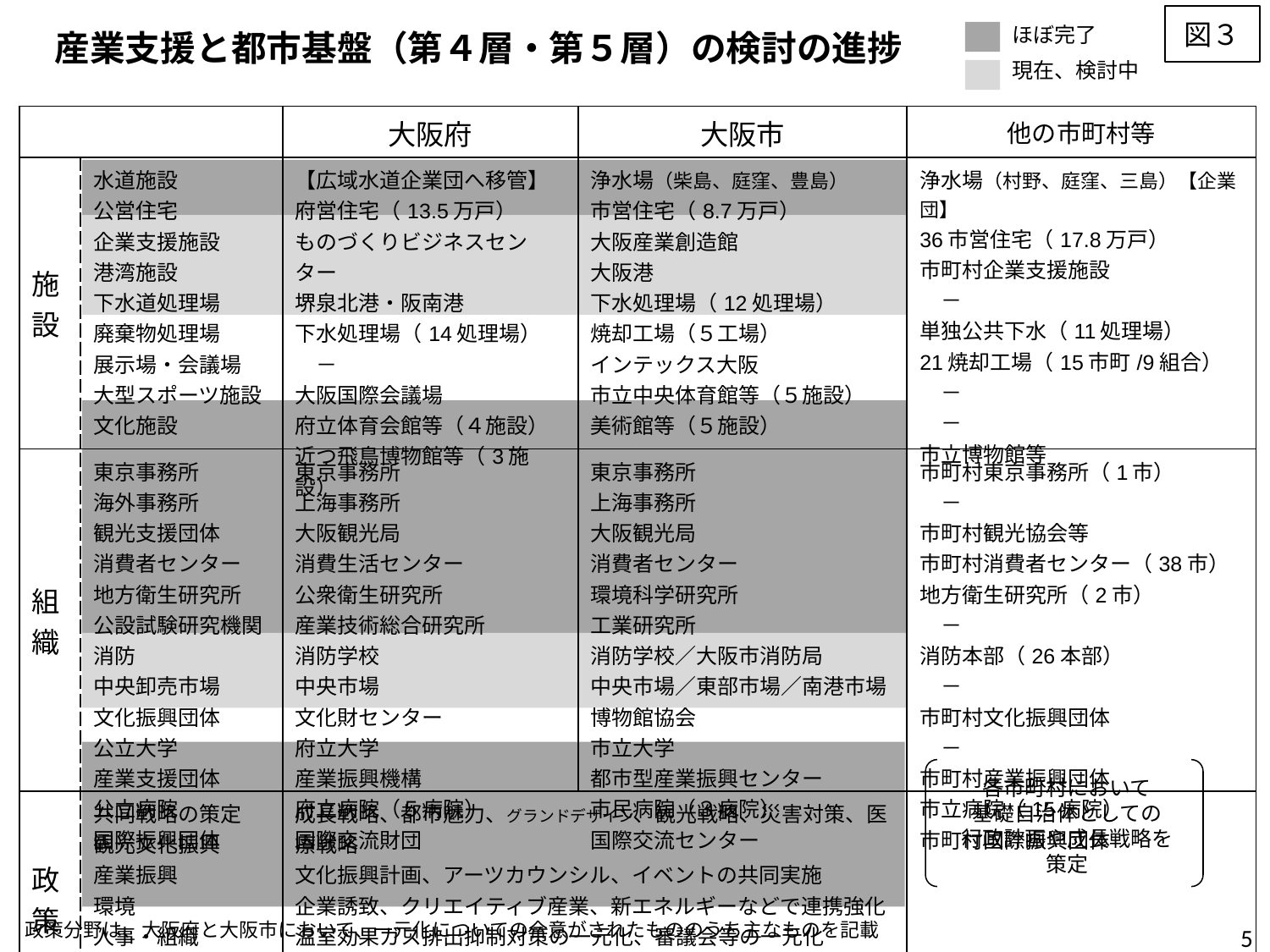

図３
ほぼ完了

現在、検討中
産業支援と都市基盤（第４層・第５層）の検討の進捗

|  |  | 大阪府 | 大阪市 | 他の市町村等 |
| --- | --- | --- | --- | --- |
| 施設 | 水道施設 公営住宅 企業支援施設 港湾施設 下水道処理場 廃棄物処理場 展示場・会議場 大型スポーツ施設 文化施設 | 【広域水道企業団へ移管】 府営住宅（13.5万戸） ものづくりビジネスセンター 堺泉北港・阪南港 下水処理場（14処理場） 　－ 大阪国際会議場 府立体育会館等（４施設） 近つ飛鳥博物館等（3施設） | 浄水場（柴島、庭窪、豊島） 市営住宅（8.7万戸） 大阪産業創造館 大阪港 下水処理場（12処理場） 焼却工場（５工場） インテックス大阪 市立中央体育館等（５施設） 美術館等（５施設） | 浄水場（村野、庭窪、三島）【企業団】 36市営住宅（17.8万戸） 市町村企業支援施設 　－ 単独公共下水（11処理場） 21焼却工場（15市町/9組合） 　－ 　－ 市立博物館等 |
| 組織 | 東京事務所 海外事務所 観光支援団体 消費者センター 地方衛生研究所 公設試験研究機関 消防 中央卸売市場 文化振興団体 公立大学 産業支援団体 公立病院 国際振興団体 | 東京事務所 上海事務所 大阪観光局 消費生活センター 公衆衛生研究所 産業技術総合研究所 消防学校 中央市場 文化財センター 府立大学 産業振興機構 府立病院（５病院） 国際交流財団 | 東京事務所 上海事務所 大阪観光局 消費者センター 環境科学研究所 工業研究所 消防学校／大阪市消防局 中央市場／東部市場／南港市場 博物館協会 市立大学 都市型産業振興センター 市民病院（３病院） 国際交流センター | 市町村東京事務所（1市） 　－ 市町村観光協会等 市町村消費者センター（38市） 地方衛生研究所（2市） 　－ 消防本部（26本部） 　－ 市町村文化振興団体 　－ 市町村産業振興団体 市立病院（15病院） 市町村国際振興団体 |
| 政策 | 共同戦略の策定 観光文化振興 産業振興 環境 人事・組織 財産管理 | 成長戦略、都市魅力、グランドデザイン、観光戦略、災害対策、医療戦略 文化振興計画、アーツカウンシル、イベントの共同実施 企業誘致、クリエイティブ産業、新エネルギーなどで連携強化 温室効果ガス排出抑制対策の一元化、審議会等の一元化 人事交流、採用試験共通化、研修共同実施、委員等の一元化 公有財産管理の統一化、税事務の共同化、ファシリティマネジメント |  |  |

各市町村において
基礎自治体としての
行政計画や成長戦略を
策定
※　政策分野は、大阪府と大阪市において、一元化についての合意がされたもののうち主なものを記載
5